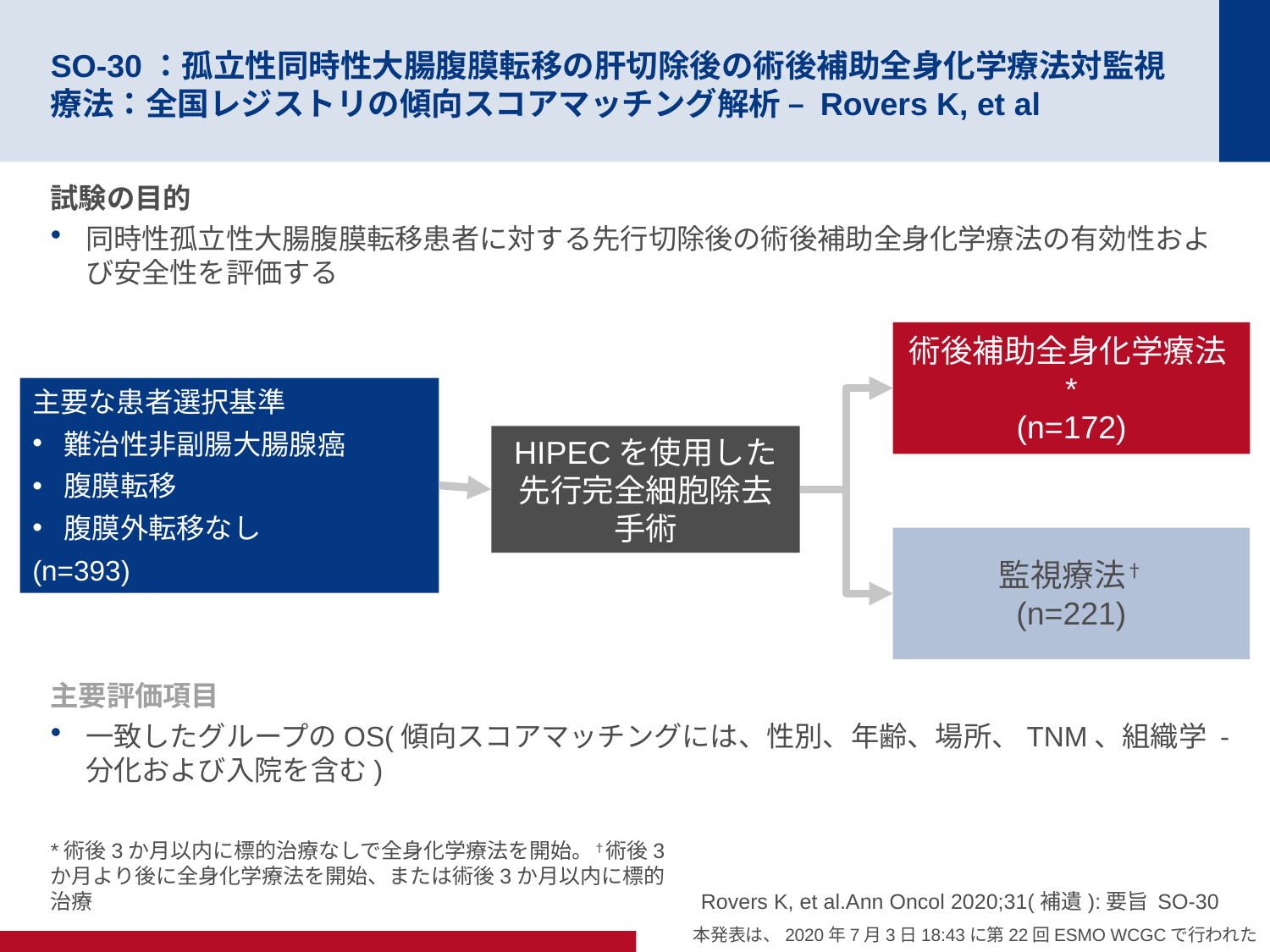

# SO-30：孤立性同時性大腸腹膜転移の肝切除後の術後補助全身化学療法対監視療法：全国レジストリの傾向スコアマッチング解析 – Rovers K, et al
試験の目的
同時性孤立性大腸腹膜転移患者に対する先行切除後の術後補助全身化学療法の有効性および安全性を評価する
術後補助全身化学療法*
(n=172)
主要な患者選択基準
難治性非副腸大腸腺癌
腹膜転移
腹膜外転移なし
(n=393)
HIPECを使用した先行完全細胞除去手術
監視療法†
(n=221)
主要評価項目
一致したグループのOS(傾向スコアマッチングには、性別、年齢、場所、TNM、組織学 - 分化および入院を含む)
*術後3か月以内に標的治療なしで全身化学療法を開始。†術後3か月より後に全身化学療法を開始、または術後3か月以内に標的治療
Rovers K, et al.Ann Oncol 2020;31(補遺):要旨 SO-30
本発表は、2020年7月3日18:43に第22回ESMO WCGCで行われた